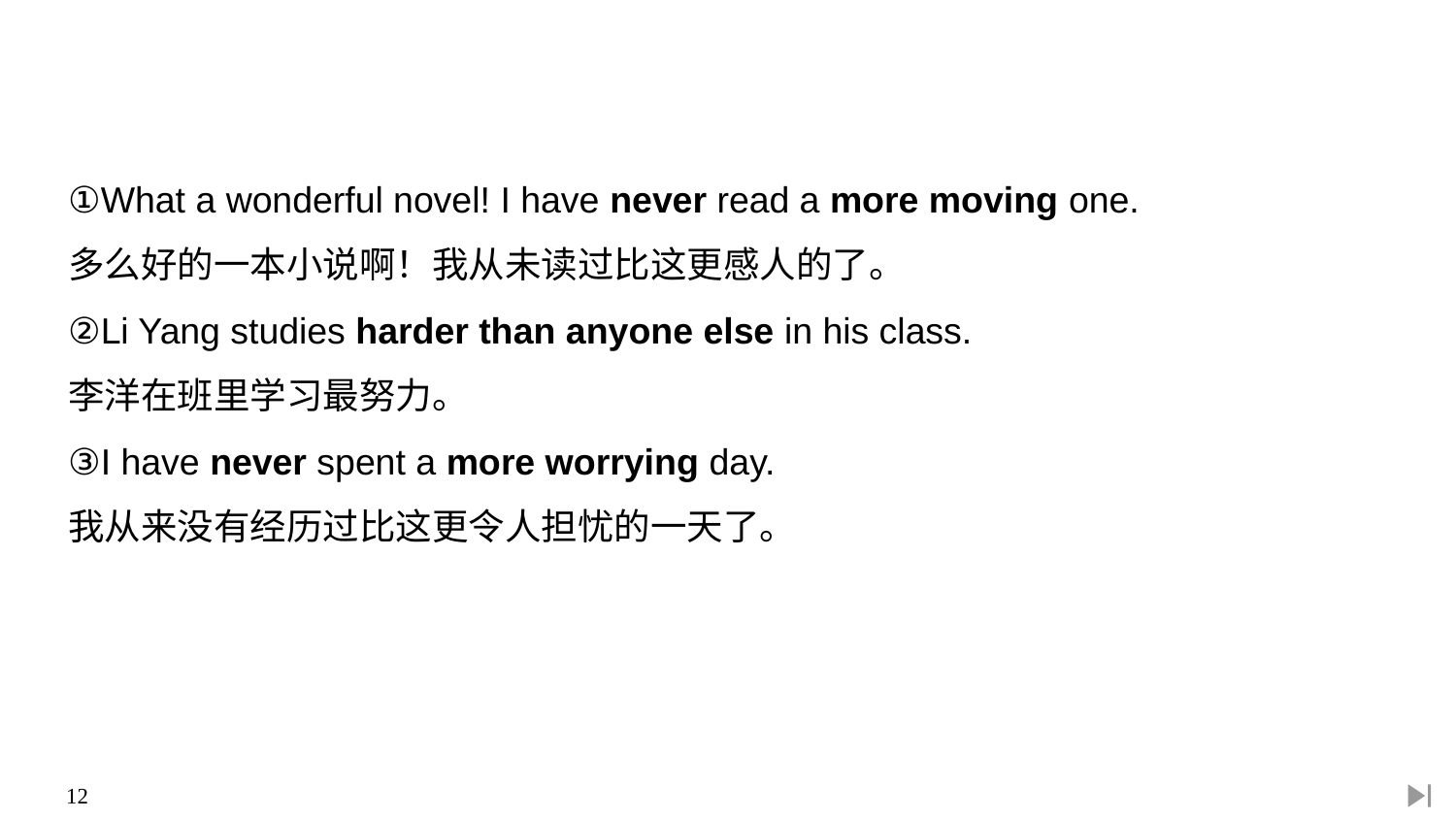

①What a wonderful novel! I have never read a more moving one.
多么好的一本小说啊！我从未读过比这更感人的了。
②Li Yang studies harder than anyone else in his class.
李洋在班里学习最努力。
③I have never spent a more worrying day.
我从来没有经历过比这更令人担忧的一天了。